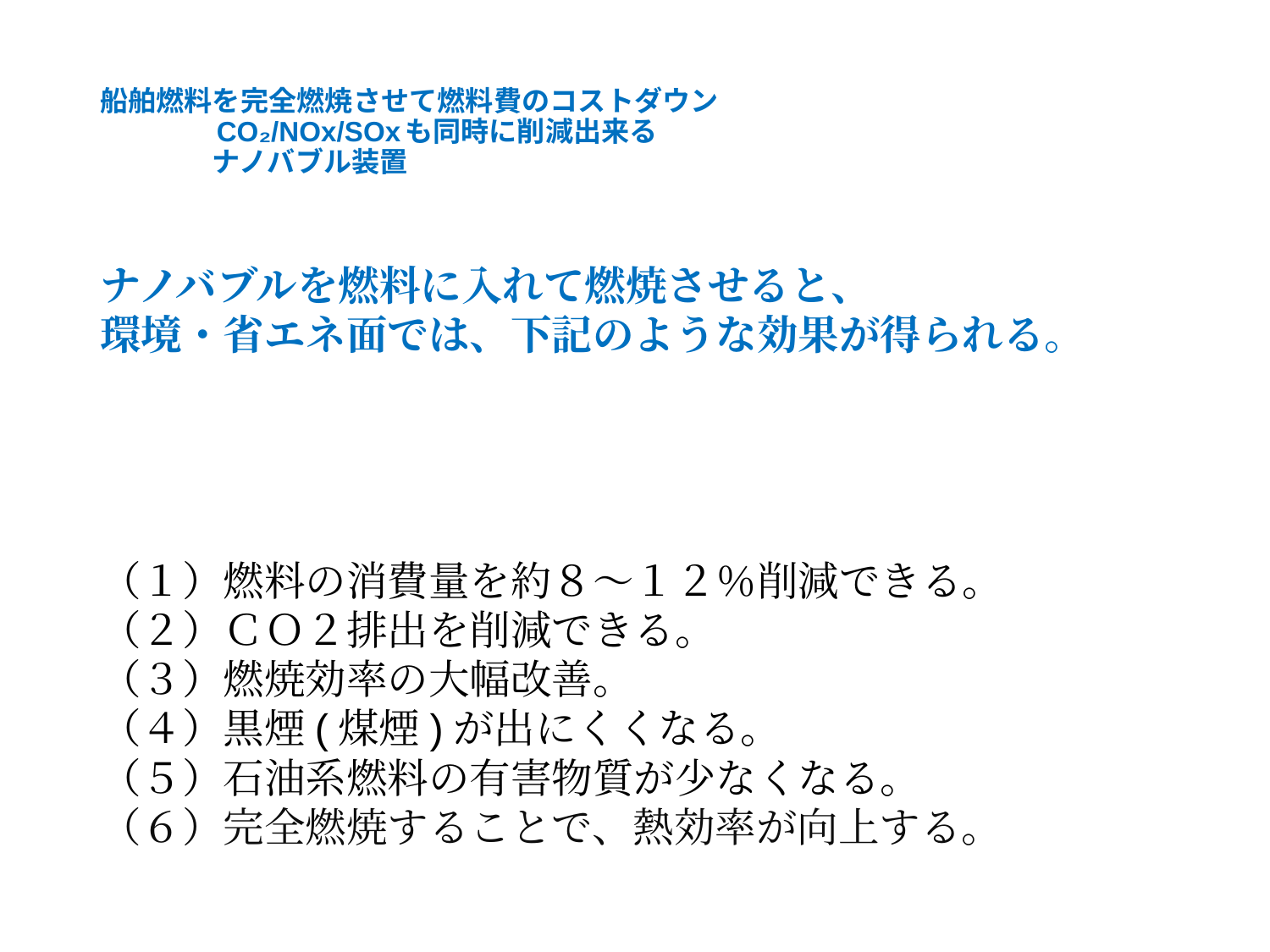

# 船舶燃料を完全燃焼させて燃料費のコストダウン 　　　　CO₂/NOx/SOxも同時に削減出来る 　　　　ナノバブル装置
ナノバブルを燃料に入れて燃焼させると、
環境・省エネ面では、下記のような効果が得られる。

（１）燃料の消費量を約８～１２％削減できる。
（２）ＣＯ２排出を削減できる。
（３）燃焼効率の大幅改善。
（４）黒煙(煤煙)が出にくくなる。
（５）石油系燃料の有害物質が少なくなる。
（６）完全燃焼することで、熱効率が向上する。